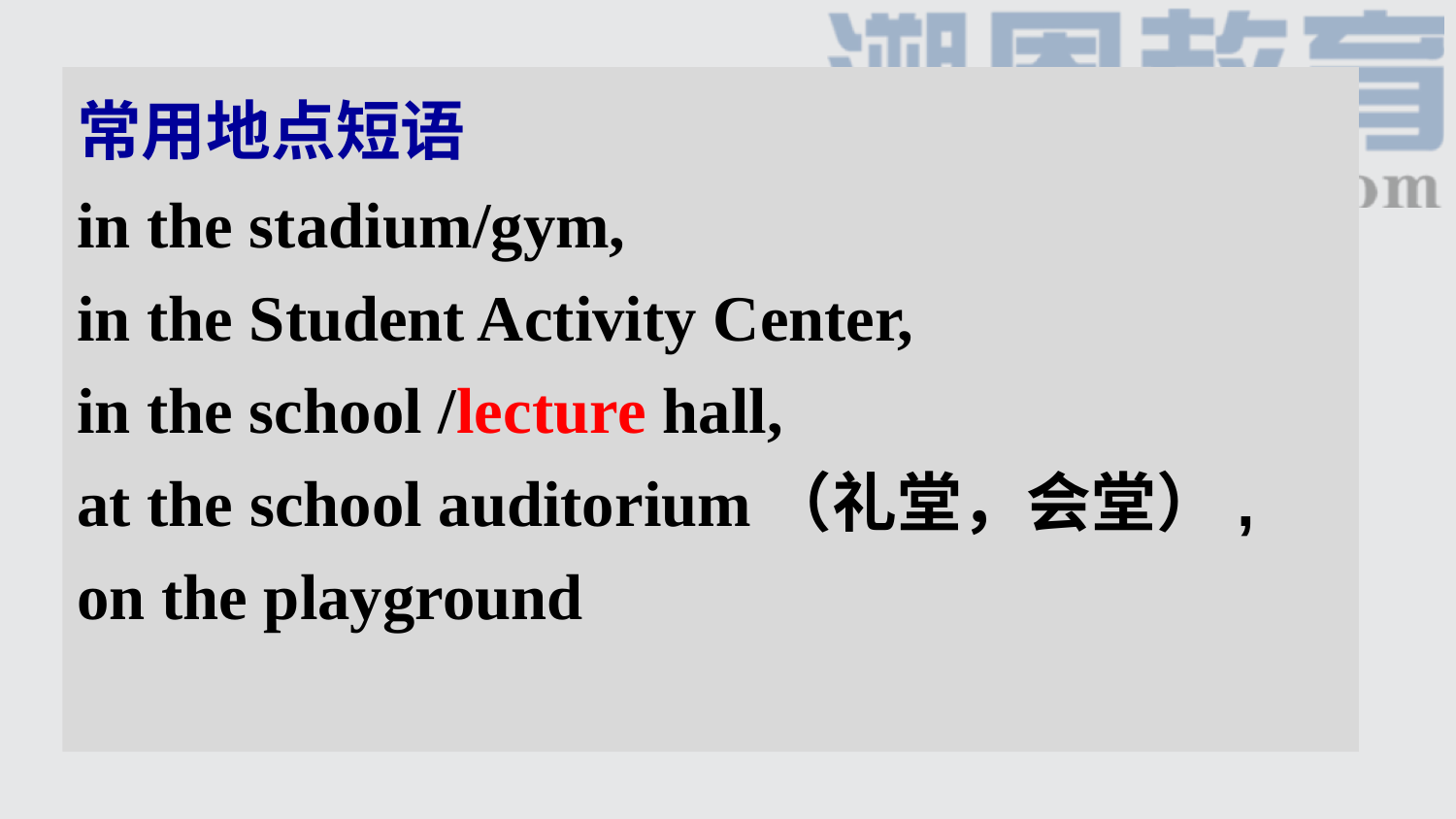

常用地点短语
in the stadium/gym,
in the Student Activity Center,
in the school /lecture hall,
at the school auditorium（礼堂，会堂）,
on the playground